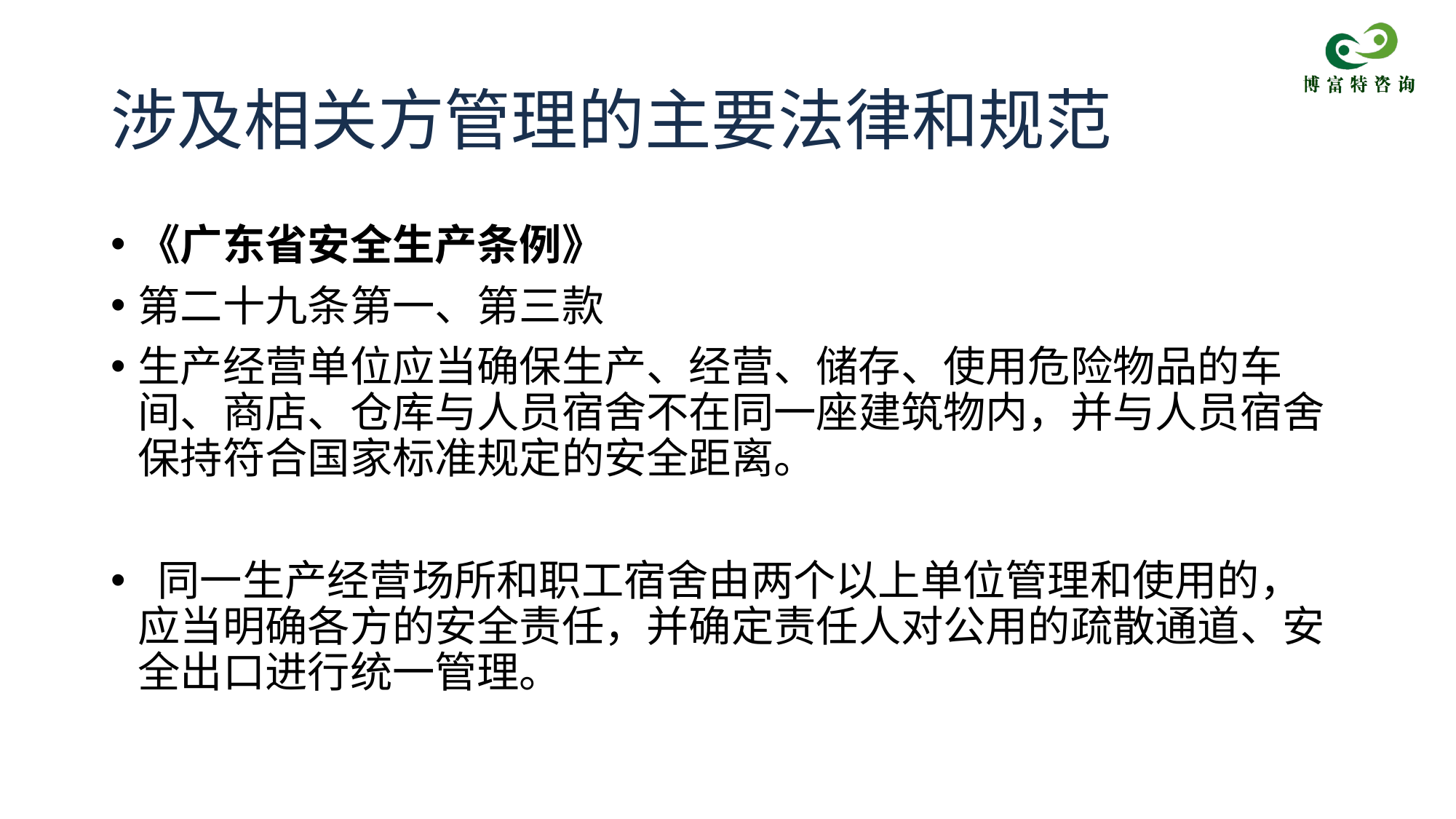

# 涉及相关方管理的主要法律和规范
《广东省安全生产条例》
第二十九条第一、第三款
生产经营单位应当确保生产、经营、储存、使用危险物品的车间、商店、仓库与人员宿舍不在同一座建筑物内，并与人员宿舍保持符合国家标准规定的安全距离。

 同一生产经营场所和职工宿舍由两个以上单位管理和使用的，应当明确各方的安全责任，并确定责任人对公用的疏散通道、安全出口进行统一管理。